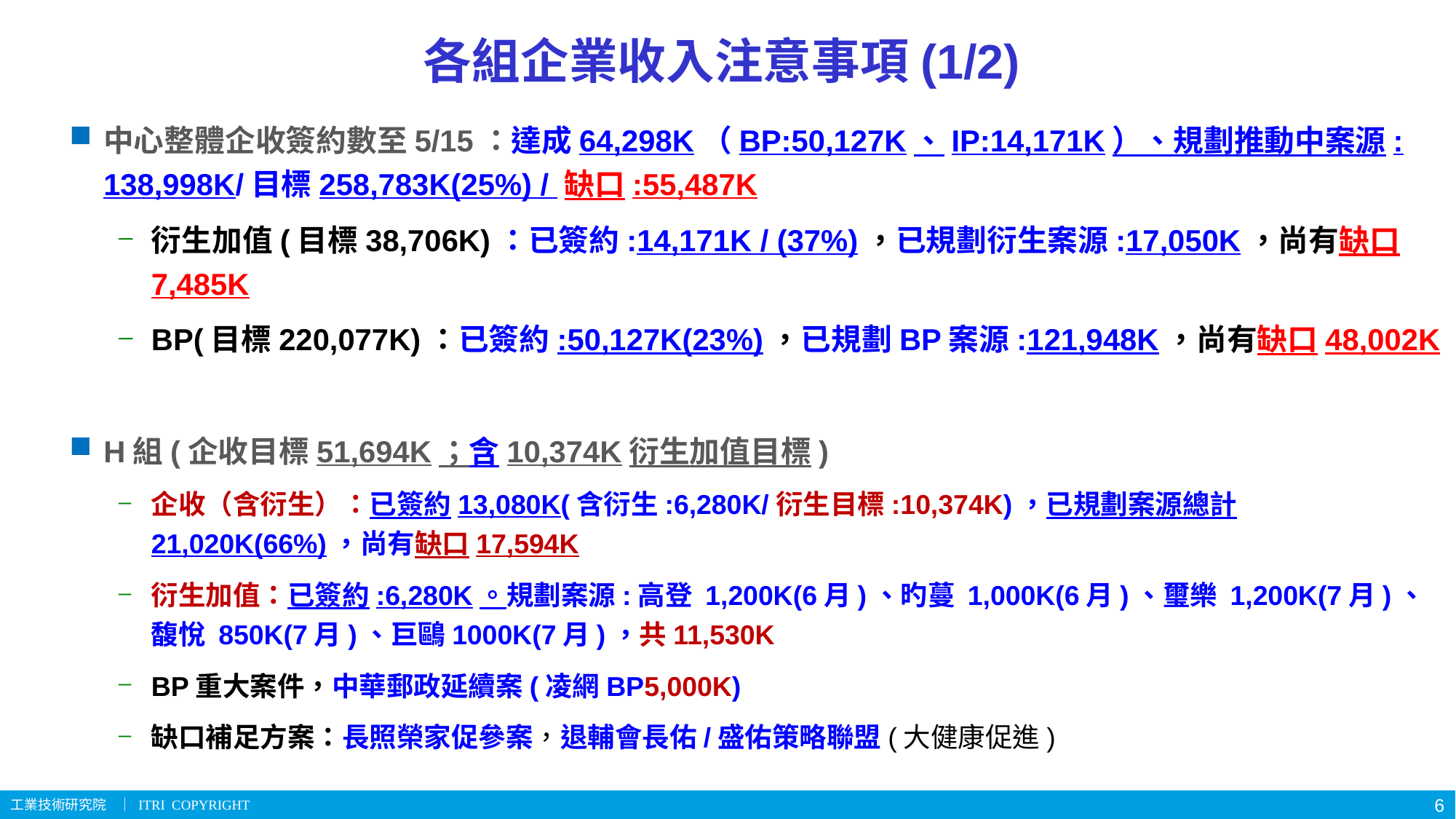

# 各組企業收入注意事項(1/2)
中心整體企收簽約數至5/15：達成64,298K（BP:50,127K、IP:14,171K）、規劃推動中案源: 138,998K/目標258,783K(25%) / 缺口:55,487K
衍生加值(目標38,706K)：已簽約:14,171K / (37%)，已規劃衍生案源:17,050K，尚有缺口7,485K
BP(目標220,077K)：已簽約:50,127K(23%)，已規劃BP案源:121,948K，尚有缺口48,002K

H組(企收目標51,694K；含10,374K衍生加值目標)
企收（含衍生）：已簽約13,080K(含衍生:6,280K/衍生目標:10,374K)，已規劃案源總計21,020K(66%)，尚有缺口17,594K
衍生加值：已簽約:6,280K。規劃案源:高登 1,200K(6月)、旳蔓 1,000K(6月)、璽樂 1,200K(7月)、馥悅 850K(7月)、巨鷗1000K(7月)，共11,530K
BP重大案件，中華郵政延續案(凌網BP5,000K)
缺口補足方案：長照榮家促參案，退輔會長佑/盛佑策略聯盟(大健康促進)